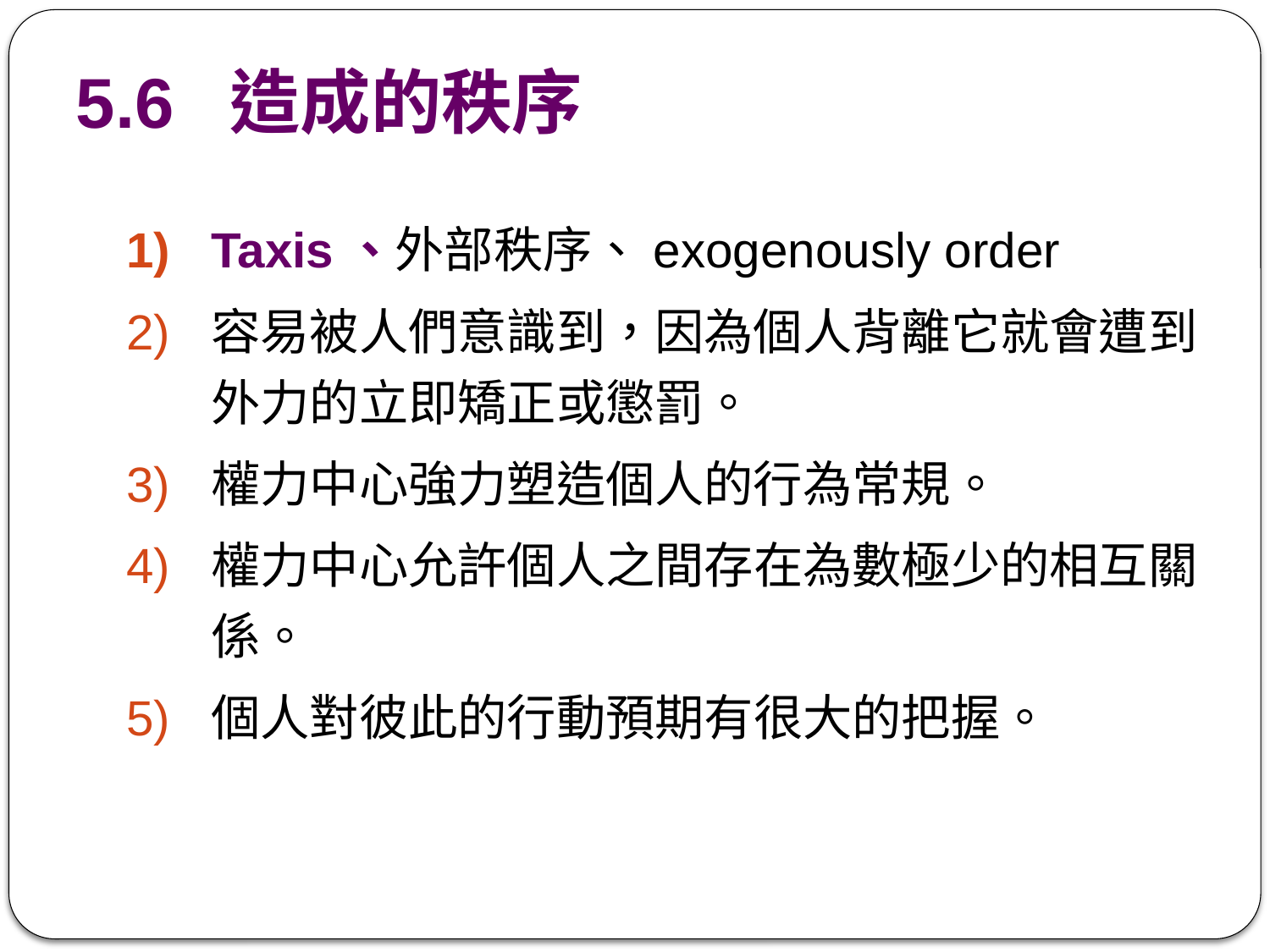

# 5.6  造成的秩序
Taxis、外部秩序、exogenously order
容易被人們意識到，因為個人背離它就會遭到外力的立即矯正或懲罰。
權力中心強力塑造個人的行為常規。
權力中心允許個人之間存在為數極少的相互關係。
個人對彼此的行動預期有很大的把握。
49